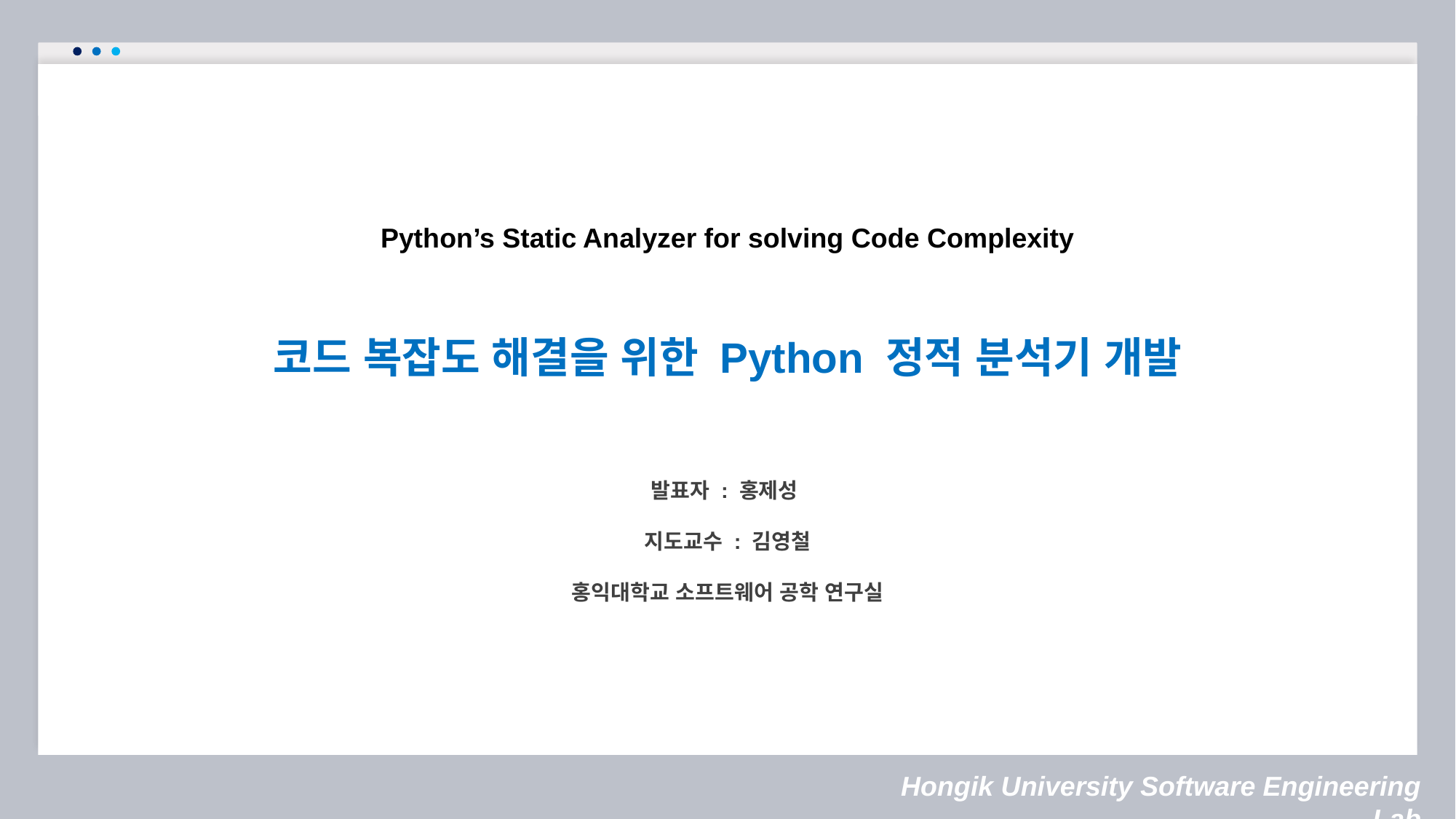

Python’s Static Analyzer for solving Code Complexity
코드 복잡도 해결을 위한 Python 정적 분석기 개발
발표자 : 홍제성

지도교수 : 김영철

홍익대학교 소프트웨어 공학 연구실

Hongik University Software Engineering Lab